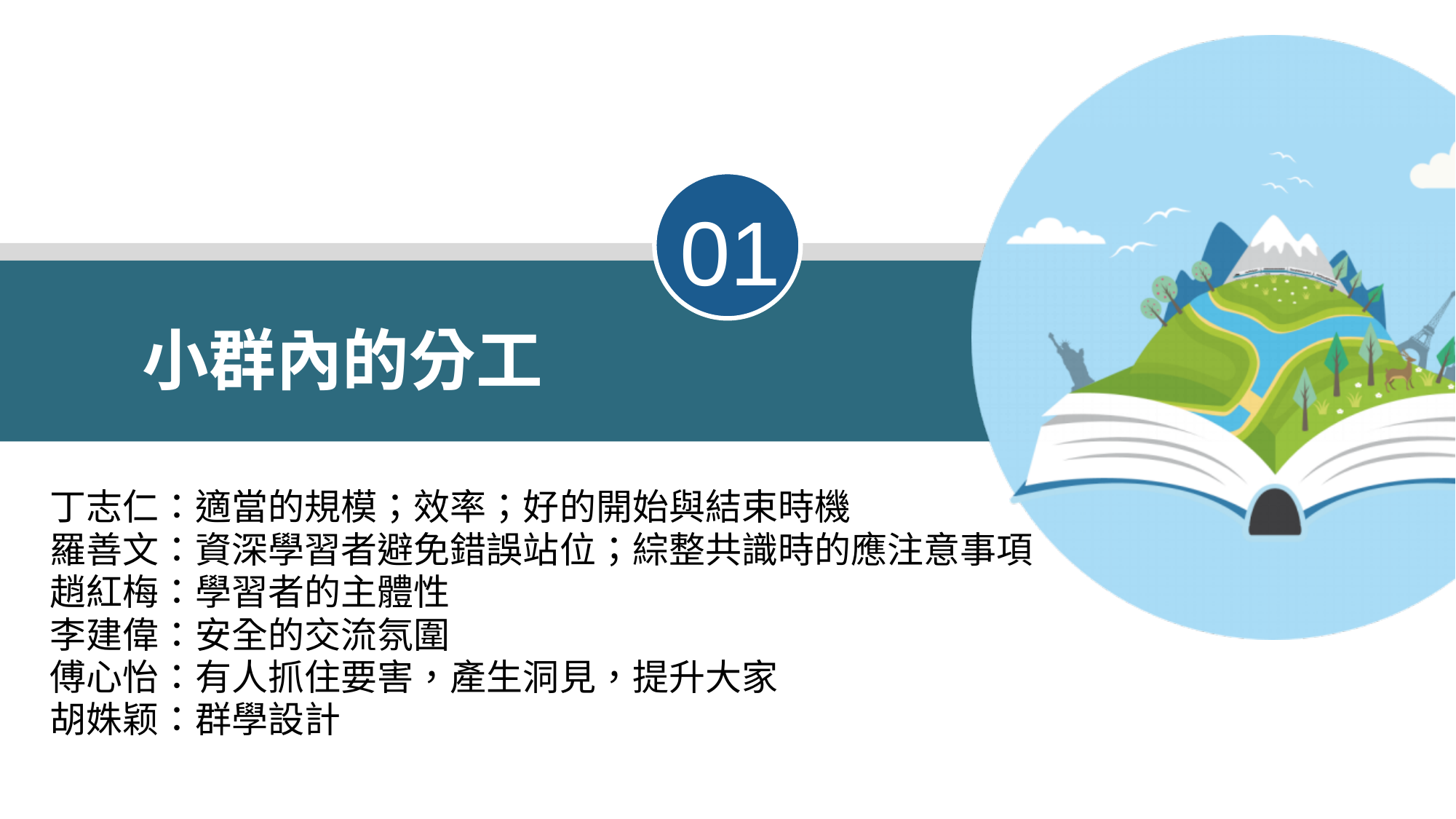

01
# 小群內的分工
丁志仁：適當的規模；效率；好的開始與結束時機
羅善文：資深學習者避免錯誤站位；綜整共識時的應注意事項
趙紅梅：學習者的主體性
李建偉：安全的交流氛圍
傅心怡：有人抓住要害，產生洞見，提升大家
胡姝颖：群學設計